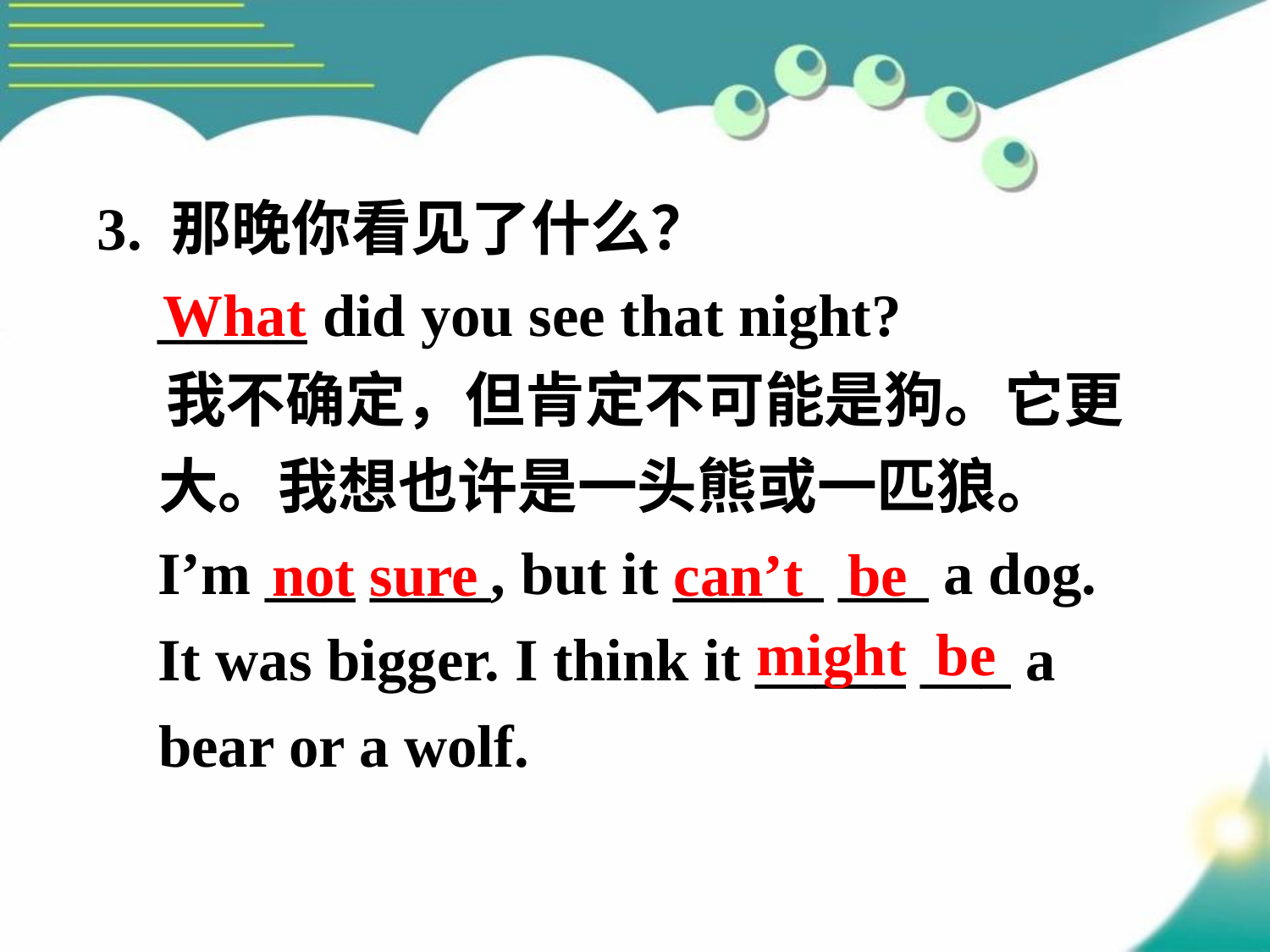

3. 那晚你看见了什么？
    _____ did you see that night?
    我不确定，但肯定不可能是狗。它更大。我想也许是一头熊或一匹狼。
    I’m ___ ____, but it _____ ___ a dog.
    It was bigger. I think it _____ ___ a bear or a wolf.

What
 not sure
can’t   be
might  be